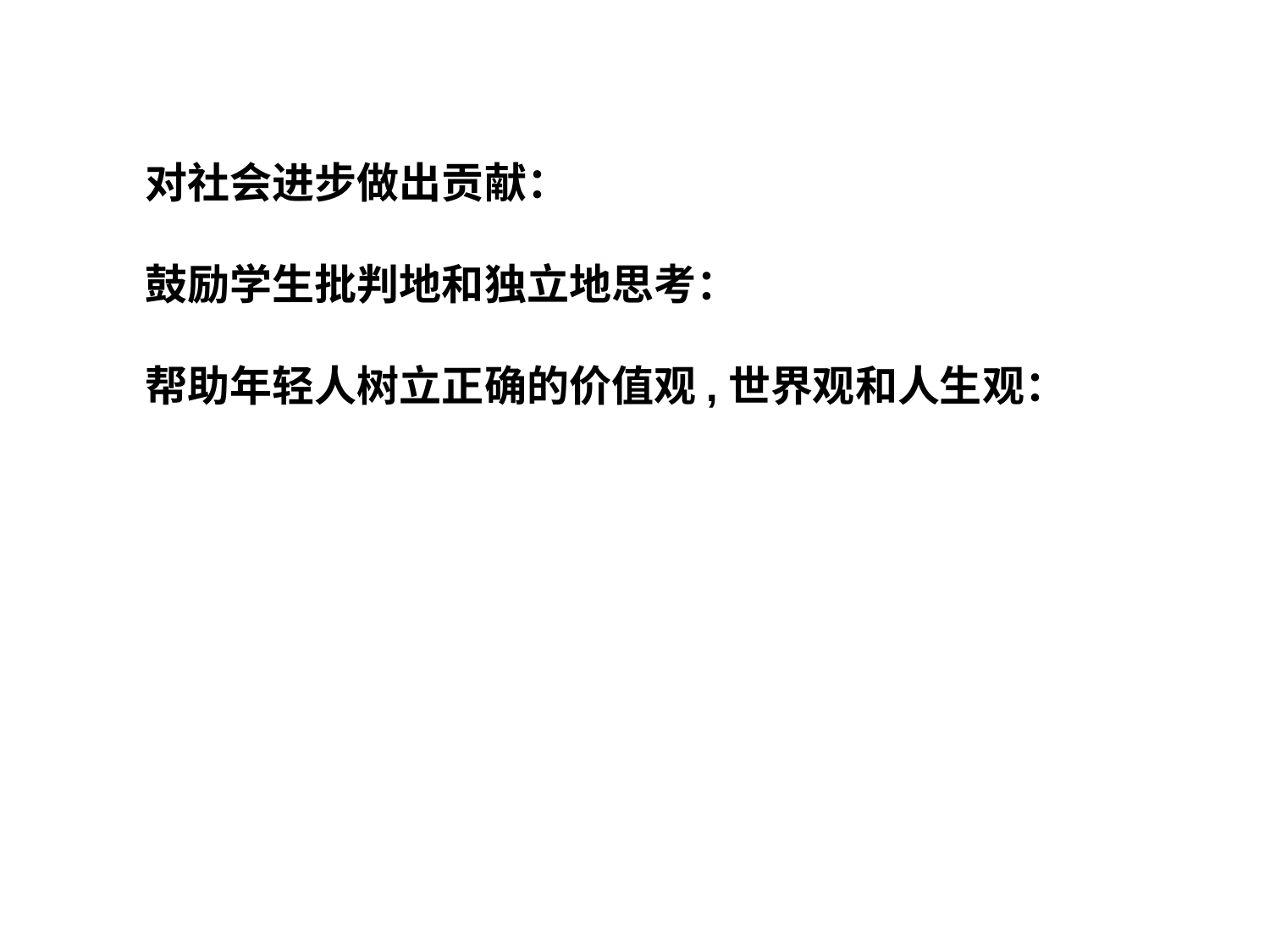

对社会进步做出贡献：

鼓励学生批判地和独立地思考：

帮助年轻人树立正确的价值观,世界观和人生观：